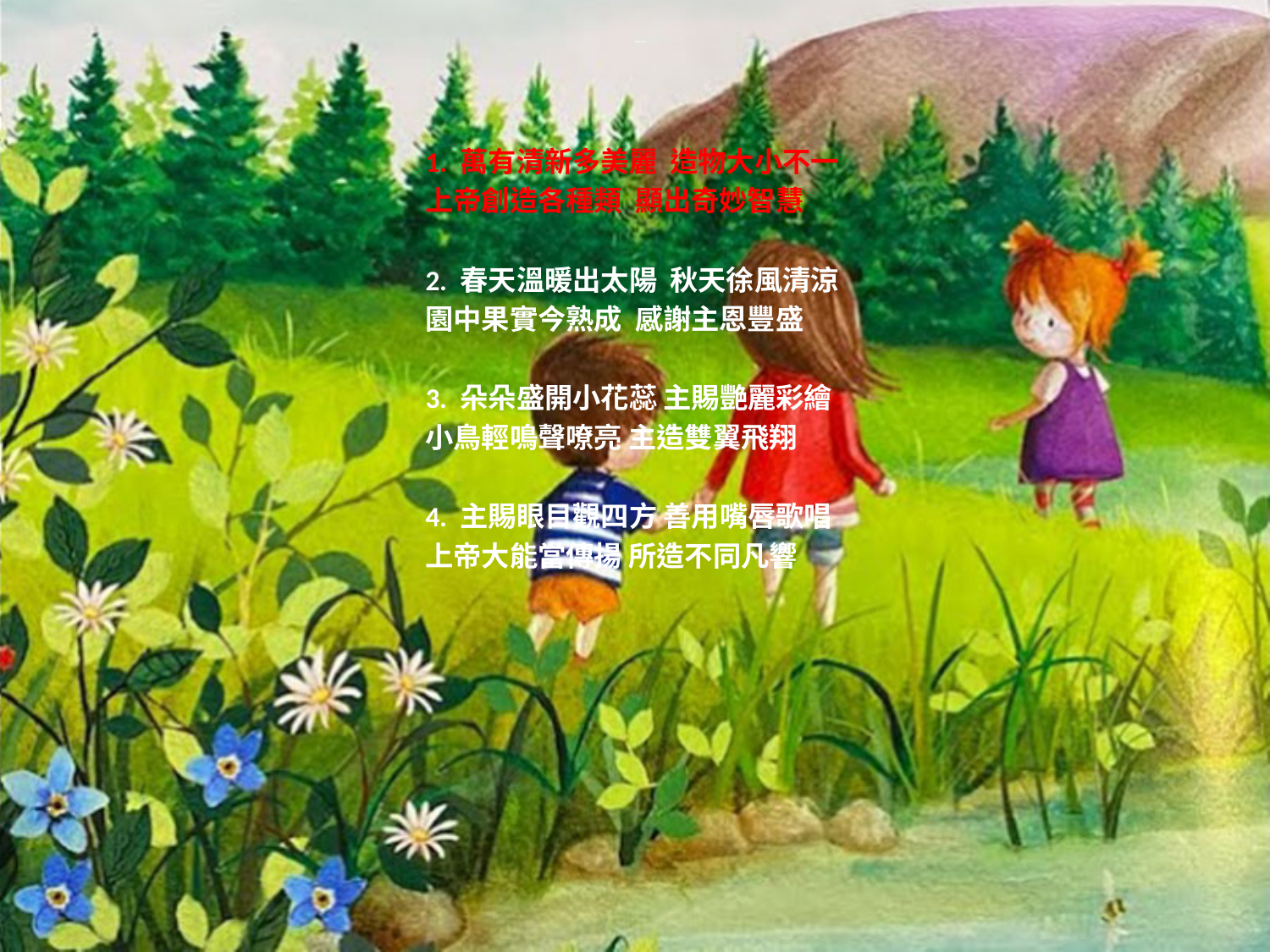

# 萬有清新多美麗
1. 萬有清新多美麗  造物大小不一
上帝創造各種類  顯出奇妙智慧

2. 春天溫暖出太陽  秋天徐風清涼
園中果實今熟成  感謝主恩豐盛

3. 朵朵盛開小花蕊 主賜艷麗彩繪
小鳥輕鳴聲嘹亮 主造雙翼飛翔

4. 主賜眼目觀四方 善用嘴唇歌唱
上帝大能當傳揚 所造不同凡響